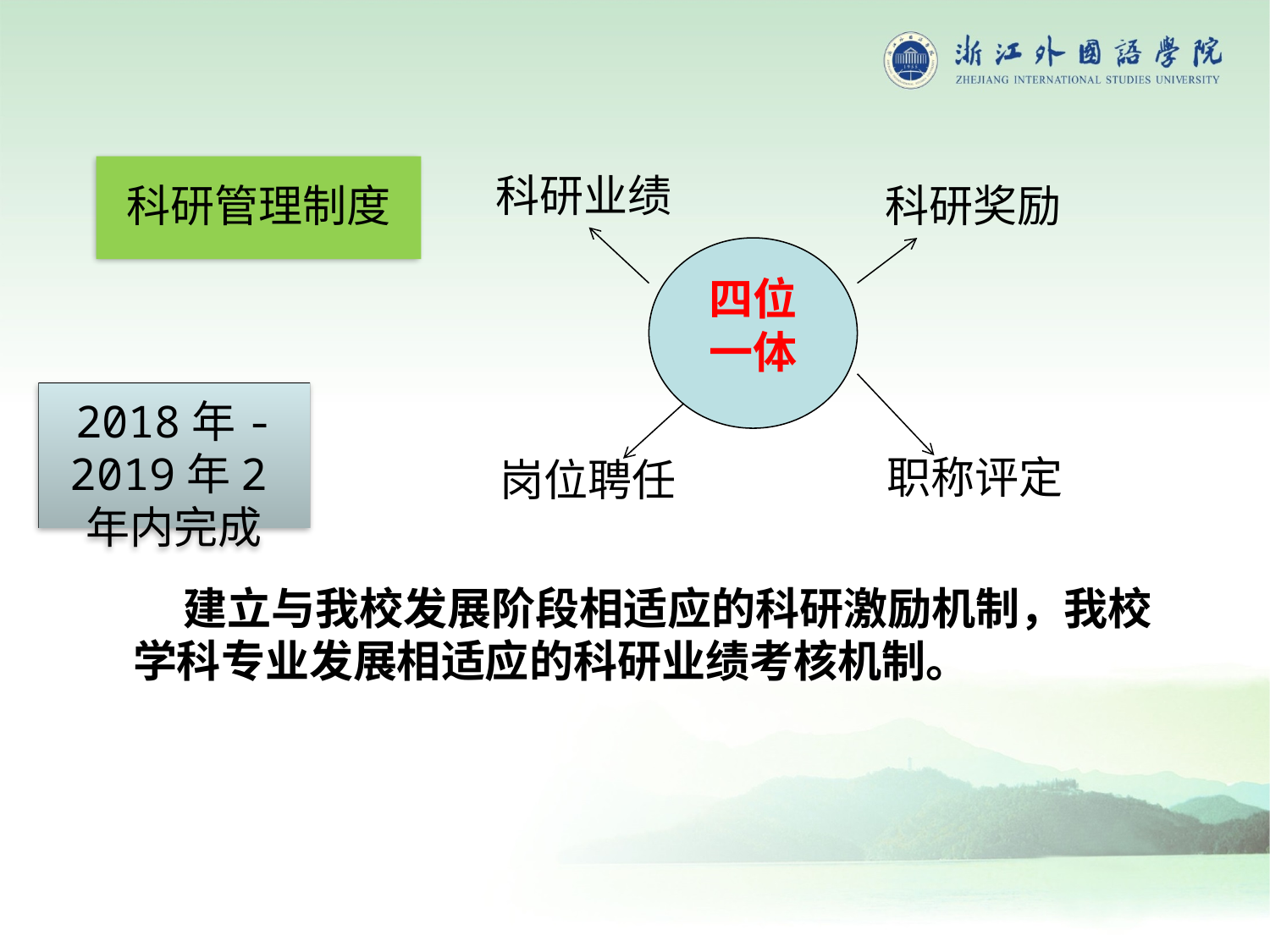

科研业绩
科研管理制度
科研奖励
四位一体
2018年-2019年2年内完成
职称评定
岗位聘任
    建立与我校发展阶段相适应的科研激励机制，我校学科专业发展相适应的科研业绩考核机制。